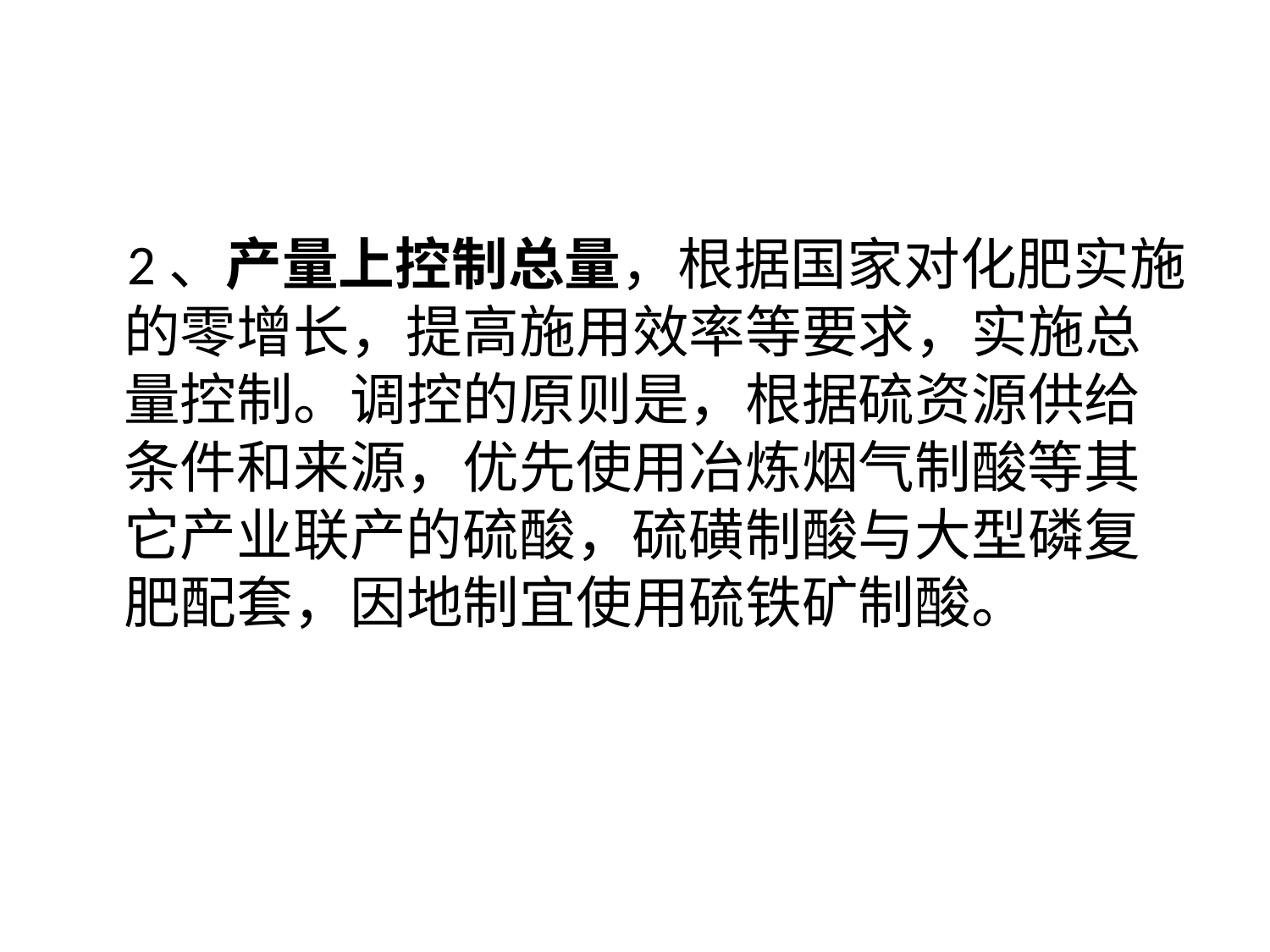

2、产量上控制总量，根据国家对化肥实施的零增长，提高施用效率等要求，实施总量控制。调控的原则是，根据硫资源供给条件和来源，优先使用冶炼烟气制酸等其它产业联产的硫酸，硫磺制酸与大型磷复肥配套，因地制宜使用硫铁矿制酸。